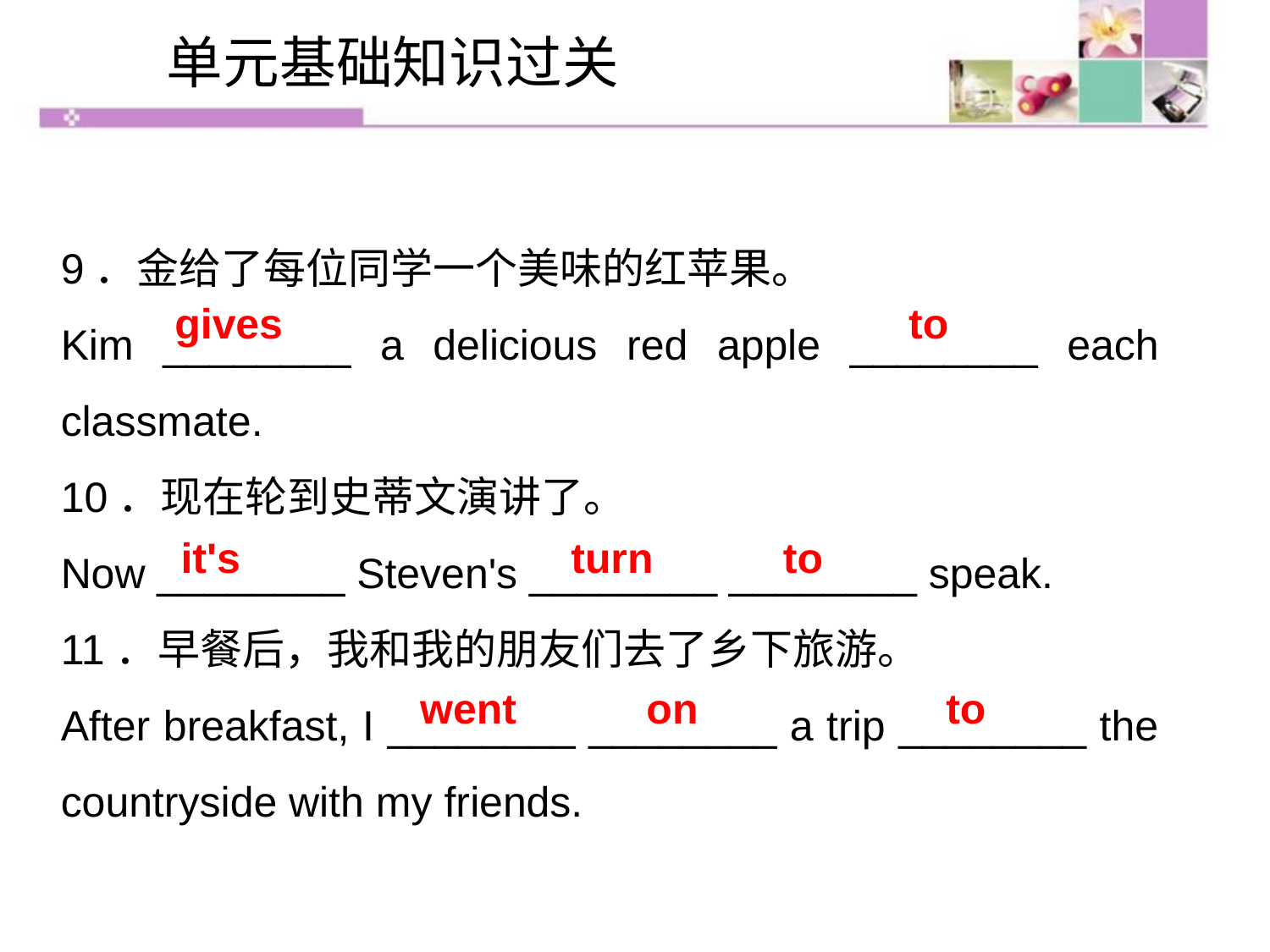

单元基础知识过关
9．金给了每位同学一个美味的红苹果。
Kim ________ a delicious red apple ________ each classmate.
10．现在轮到史蒂文演讲了。
Now ________ Steven's ________ ________ speak.
11．早餐后，我和我的朋友们去了乡下旅游。
After breakfast, I ________ ________ a trip ________ the countryside with my friends.
gives                                                     to
it's                            turn           to
went           on                     to